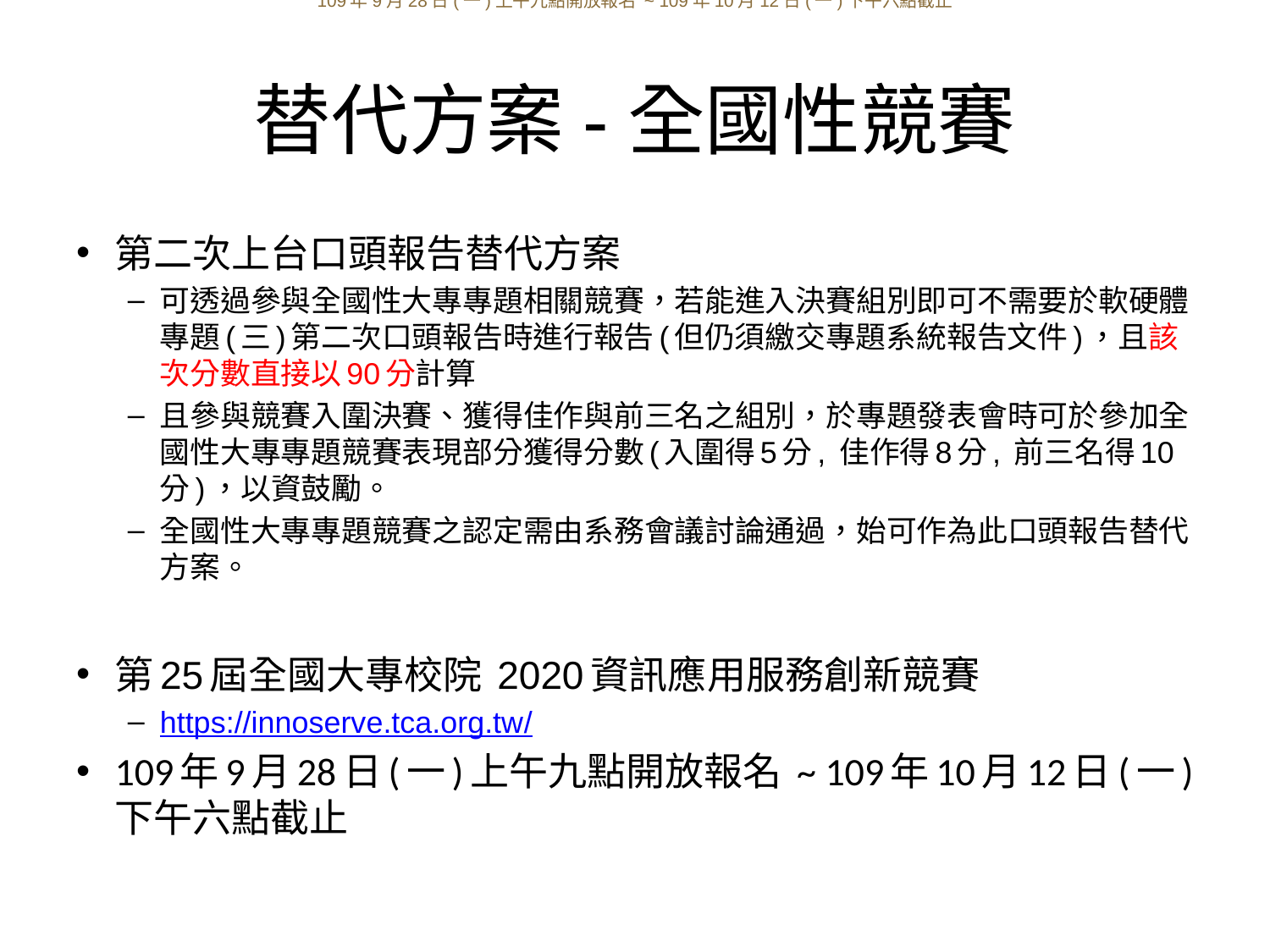

報名日期(線上)
109年9月28日(一)上午九點開放報名 ~ 109年10月12日(一)下午六點截止

# 替代方案-全國性競賽
第二次上台口頭報告替代方案
可透過參與全國性大專專題相關競賽，若能進入決賽組別即可不需要於軟硬體專題(三)第二次口頭報告時進行報告(但仍須繳交專題系統報告文件)，且該次分數直接以90分計算
且參與競賽入圍決賽、獲得佳作與前三名之組別，於專題發表會時可於參加全國性大專專題競賽表現部分獲得分數(入圍得5分, 佳作得8分, 前三名得10分)，以資鼓勵。
全國性大專專題競賽之認定需由系務會議討論通過，始可作為此口頭報告替代方案。

第25屆全國大專校院 2020資訊應用服務創新競賽
https://innoserve.tca.org.tw/
109年9月28日(一)上午九點開放報名 ~ 109年10月12日(一)下午六點截止